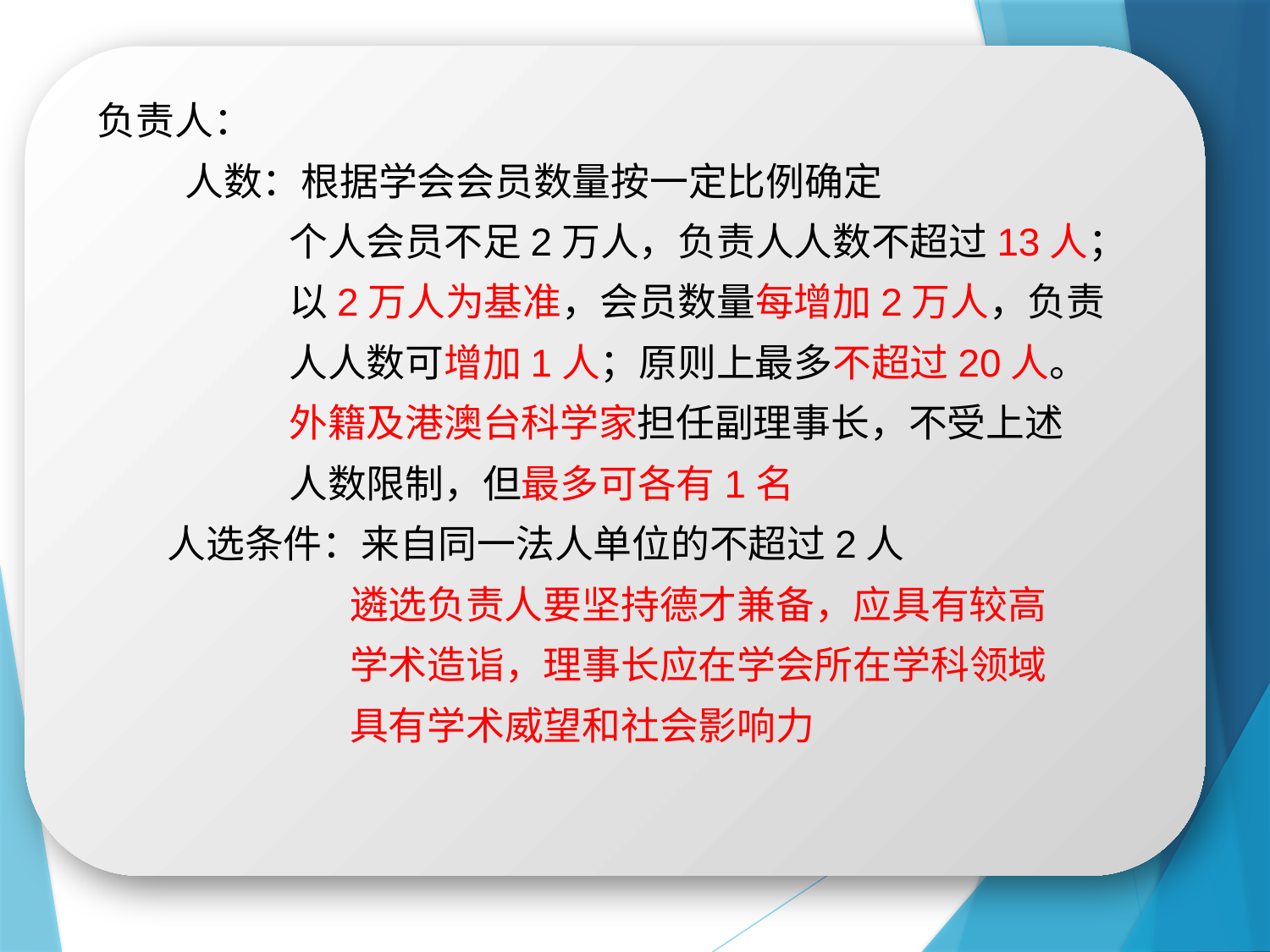

负责人：
         人数：根据学会会员数量按一定比例确定
                     个人会员不足2万人，负责人人数不超过13人；
                     以2万人为基准，会员数量每增加2万人，负责
                     人人数可增加1人；原则上最多不超过20人。
                     外籍及港澳台科学家担任副理事长，不受上述
                     人数限制，但最多可各有1名
       人选条件：来自同一法人单位的不超过2人
                            遴选负责人要坚持德才兼备，应具有较高
                            学术造诣，理事长应在学会所在学科领域
                            具有学术威望和社会影响力